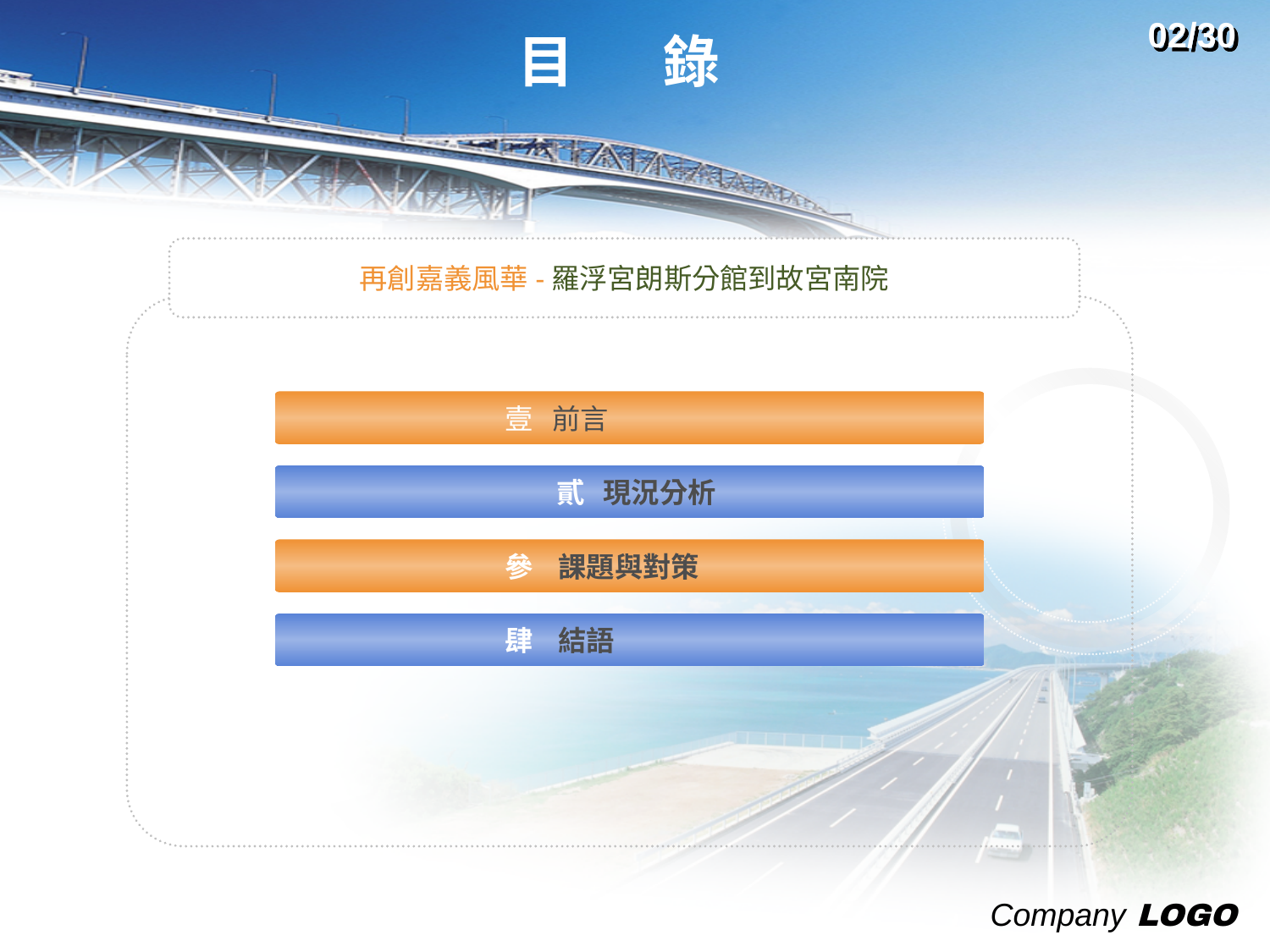

02/30
# 目       錄

再創嘉義風華-羅浮宮朗斯分館到故宮南院

                                 壹   前言
 貳   現況分析
                                 參    課題與對策
                                 肆    結語